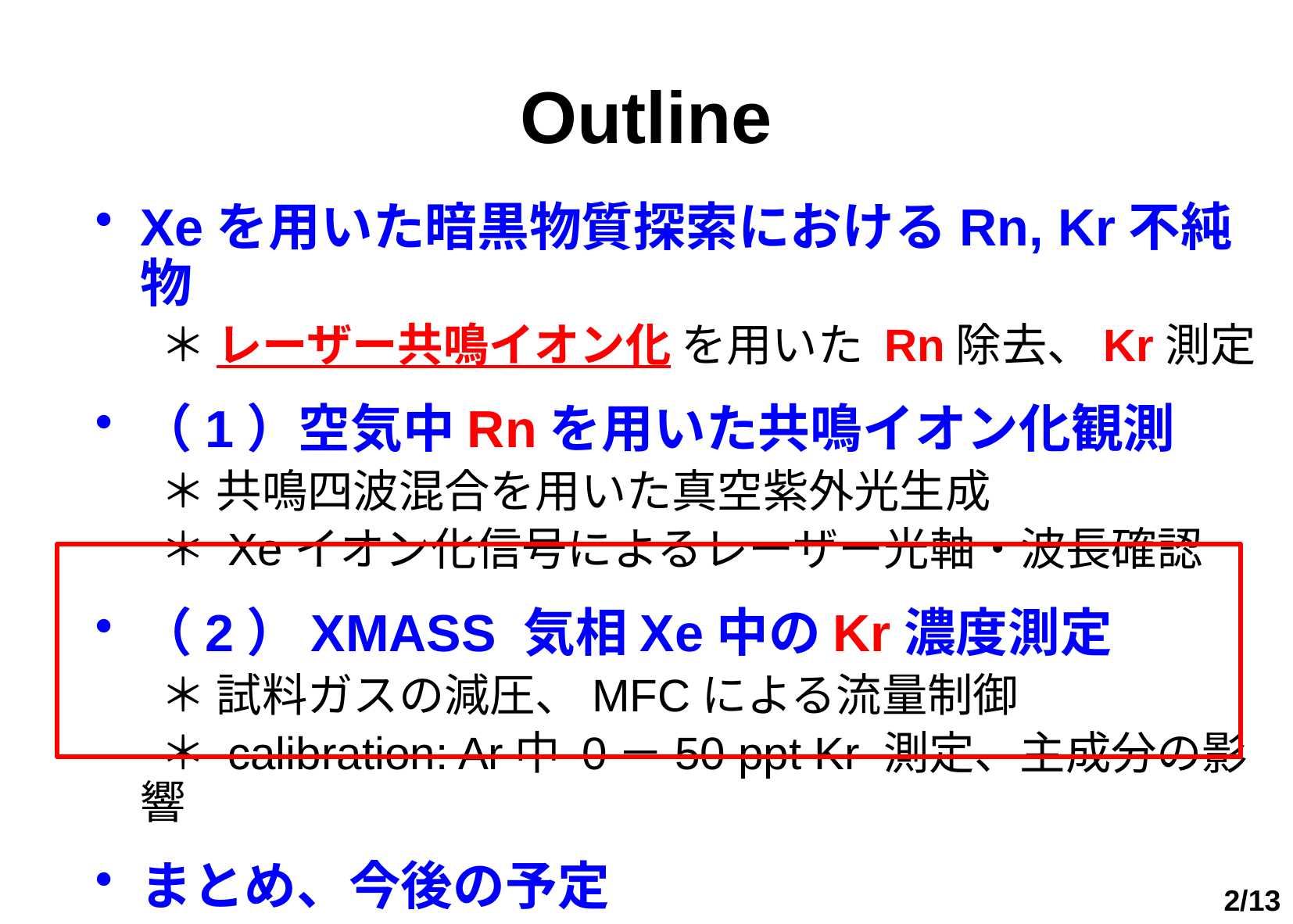

# Outline
Xeを用いた暗黒物質探索におけるRn, Kr不純物
　  ＊ レーザー共鳴イオン化 を用いた Rn除去、Kr測定

（1）空気中Rnを用いた共鳴イオン化観測
　  ＊ 共鳴四波混合を用いた真空紫外光生成
　  ＊ Xeイオン化信号によるレーザー光軸・波長確認

（2）XMASS 気相Xe中のKr濃度測定
　  ＊ 試料ガスの減圧、MFCによる流量制御
　  ＊ calibration: Ar中 0－50 ppt Kr 測定、主成分の影響

まとめ、今後の予定

2/13